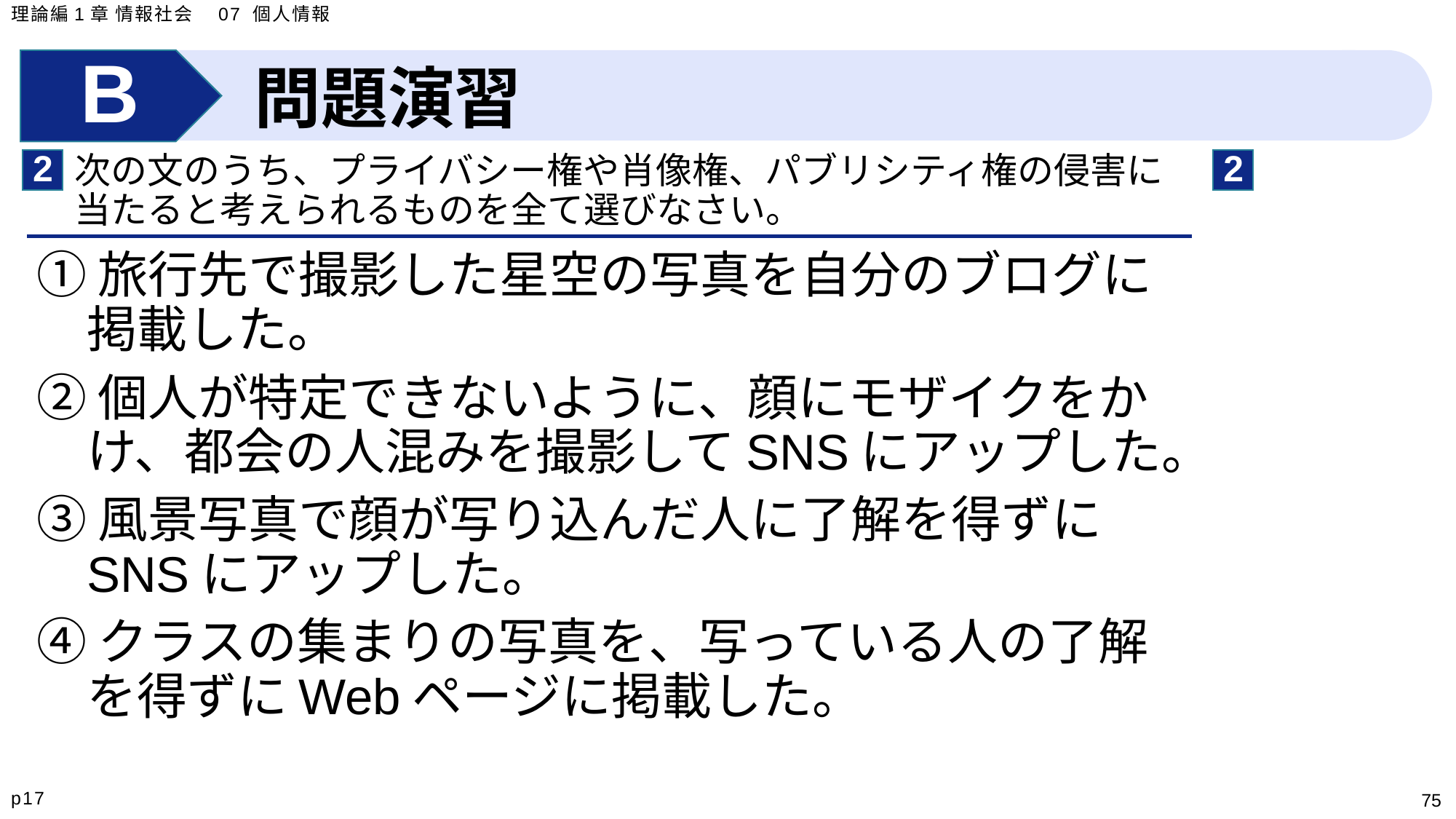

理論編1章 情報社会　07 個人情報
問題演習
2
2
次の文のうち、プライバシー権や肖像権、パブリシティ権の侵害に当たると考えられるものを全て選びなさい。
①旅行先で撮影した星空の写真を自分のブログに掲載した。
②個人が特定できないように、顔にモザイクをかけ、都会の人混みを撮影してSNSにアップした。
③風景写真で顔が写り込んだ人に了解を得ずにSNSにアップした。
④クラスの集まりの写真を、写っている人の了解を得ずにWebページに掲載した。
p17
75